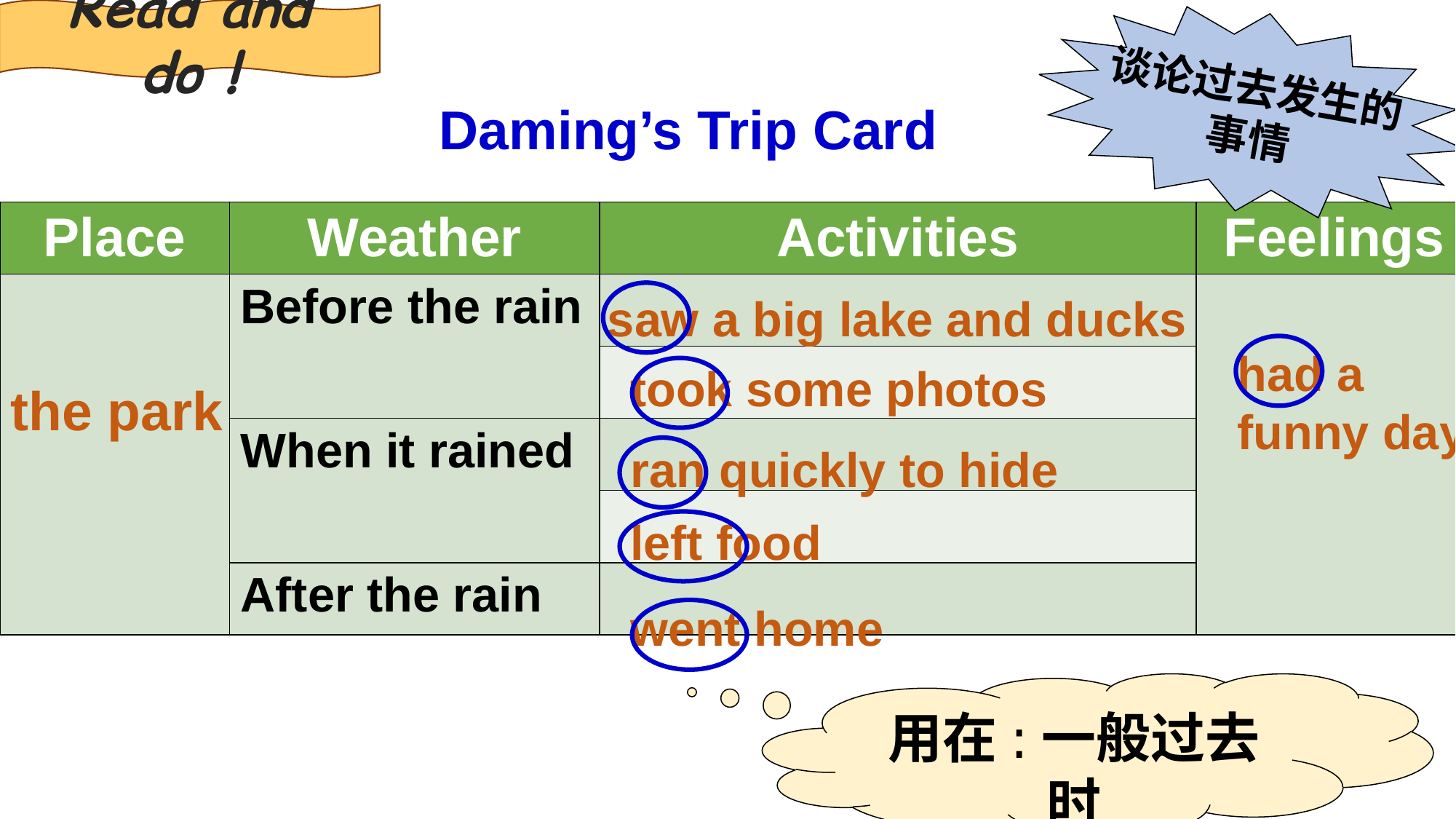

Read and do !
谈论过去发生的
事情
Daming’s Trip Card
| Place | Weather | Activities | Feelings |
| --- | --- | --- | --- |
|  | Before the rain |  |  |
|  |  |  |  |
|  | When it rained |  |  |
|  |  |  |  |
|  | After the rain |  |  |

saw a big lake and ducks

had a funny day
took some photos

the park
ran quickly to hide

left food

went home

用在:一般过去时
      the simple past tense